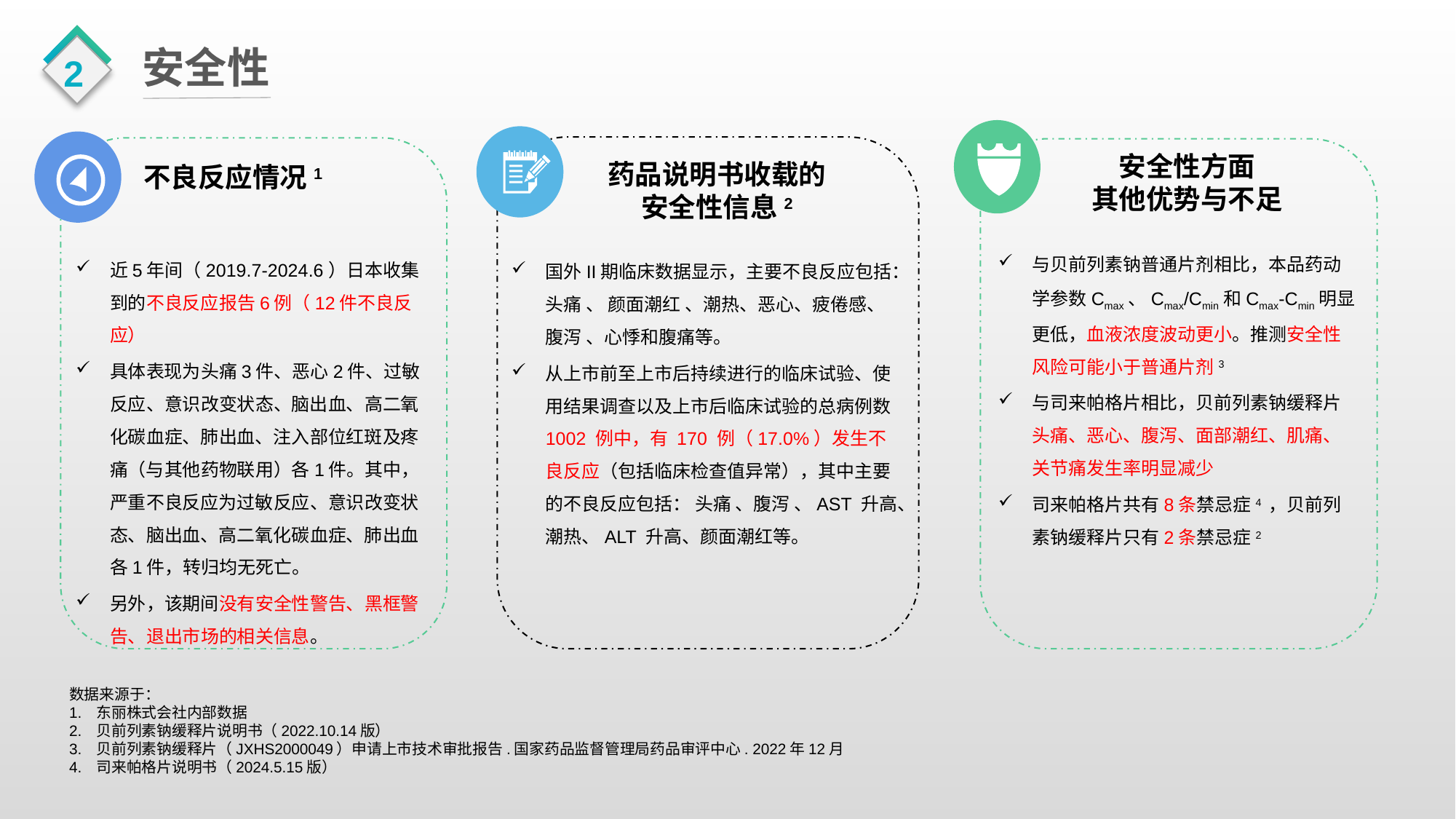

2
安全性

安全性方面
其他优势与不足

药品说明书收载的安全性信息2

不良反应情况1
与贝前列素钠普通片剂相比，本品药动学参数Cmax、Cmax/Cmin和Cmax-Cmin明显更低，血液浓度波动更小。推测安全性风险可能小于普通片剂3
与司来帕格片相比，贝前列素钠缓释片头痛、恶心、腹泻、面部潮红、肌痛、关节痛发生率明显减少
司来帕格片共有8条禁忌症4 ，贝前列素钠缓释片只有2条禁忌症2
近5年间（2019.7-2024.6）日本收集到的不良反应报告6例（12件不良反应）
具体表现为头痛3件、恶心2件、过敏反应、意识改变状态、脑出血、高二氧化碳血症、肺出血、注入部位红斑及疼痛（与其他药物联用）各1件。其中，严重不良反应为过敏反应、意识改变状态、脑出血、高二氧化碳血症、肺出血各1件，转归均无死亡。
另外，该期间没有安全性警告、黑框警告、退出市场的相关信息。
国外II期临床数据显示，主要不良反应包括：头痛 、 颜面潮红 、潮热、恶心、疲倦感、 腹泻 、心悸和腹痛等。
从上市前至上市后持续进行的临床试验、使用结果调查以及上市后临床试验的总病例数 1002 例中，有 170 例（17.0%）发生不良反应（包括临床检查值异常），其中主要的不良反应包括： 头痛 、腹泻 、AST 升高、潮热、ALT 升高、颜面潮红等。
数据来源于：
东丽株式会社内部数据
贝前列素钠缓释片说明书（2022.10.14版）
贝前列素钠缓释片（JXHS2000049）申请上市技术审批报告.国家药品监督管理局药品审评中心. 2022年12月
司来帕格片说明书（2024.5.15版）